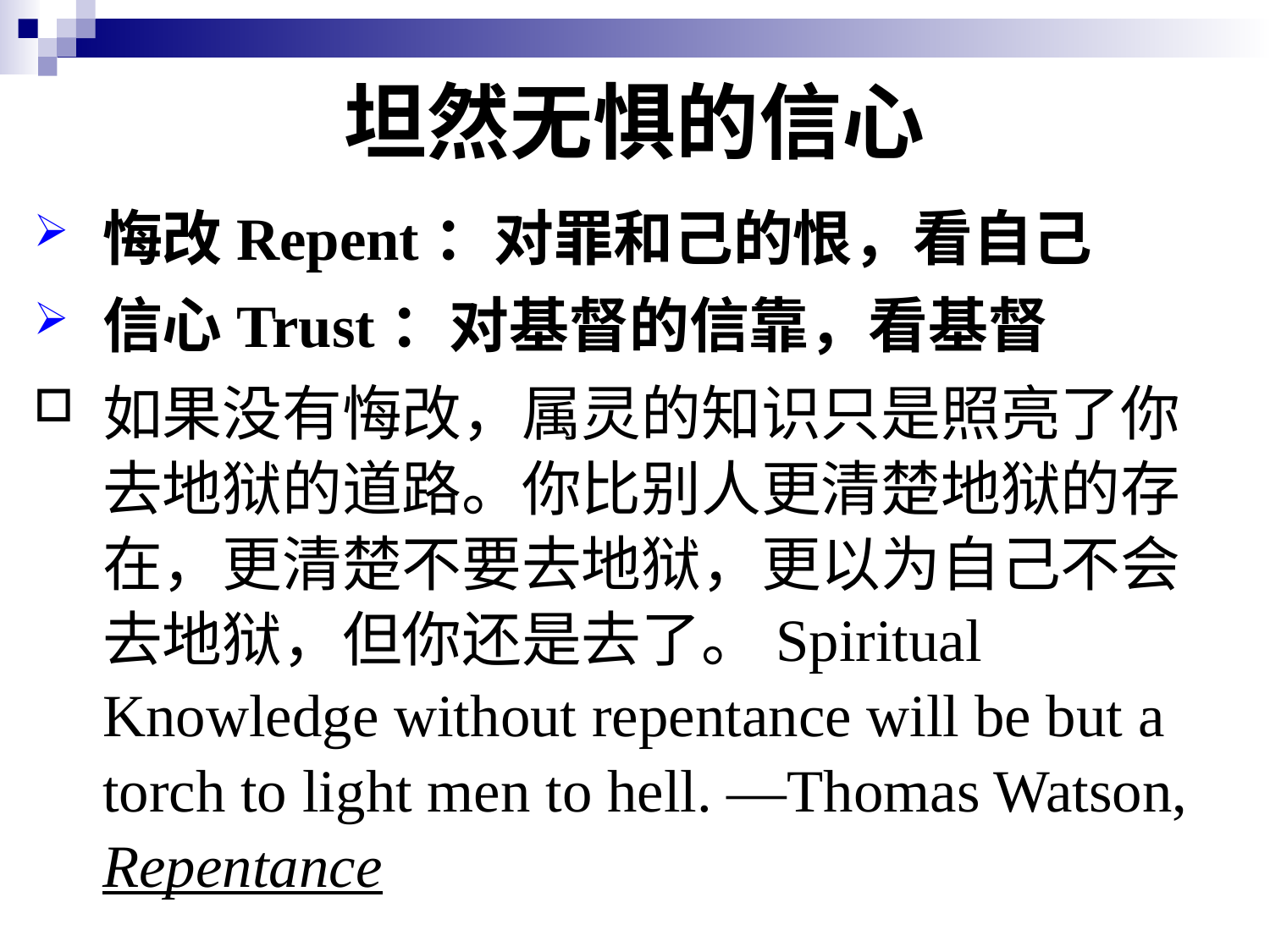

坦然无惧的信心
悔改Repent：对罪和己的恨，看自己
信心Trust：对基督的信靠，看基督
如果没有悔改，属灵的知识只是照亮了你去地狱的道路。你比别人更清楚地狱的存在，更清楚不要去地狱，更以为自己不会去地狱，但你还是去了。Spiritual Knowledge without repentance will be but a torch to light men to hell. —Thomas Watson, Repentance